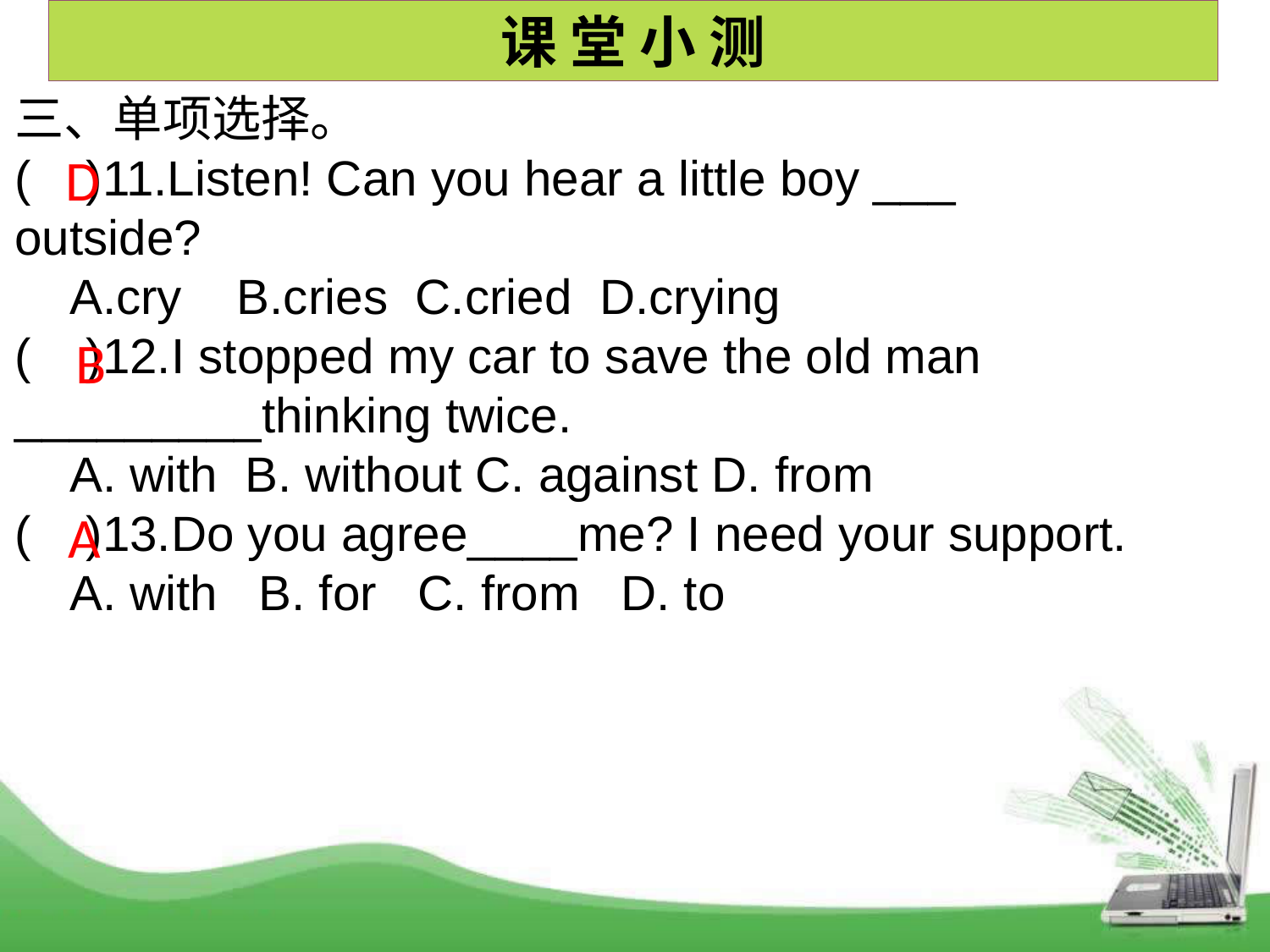

课 堂 小 测

三、单项选择。
(    )11.Listen! Can you hear a little boy ___
outside?
    A.cry    B.cries  C.cried  D.crying
(    )12.I stopped my car to save the old man _________thinking twice.
    A. with  B. without C. against D. from
(    )13.Do you agree____me? I need your support.
    A. with   B. for   C. from   D. to

D
B
A